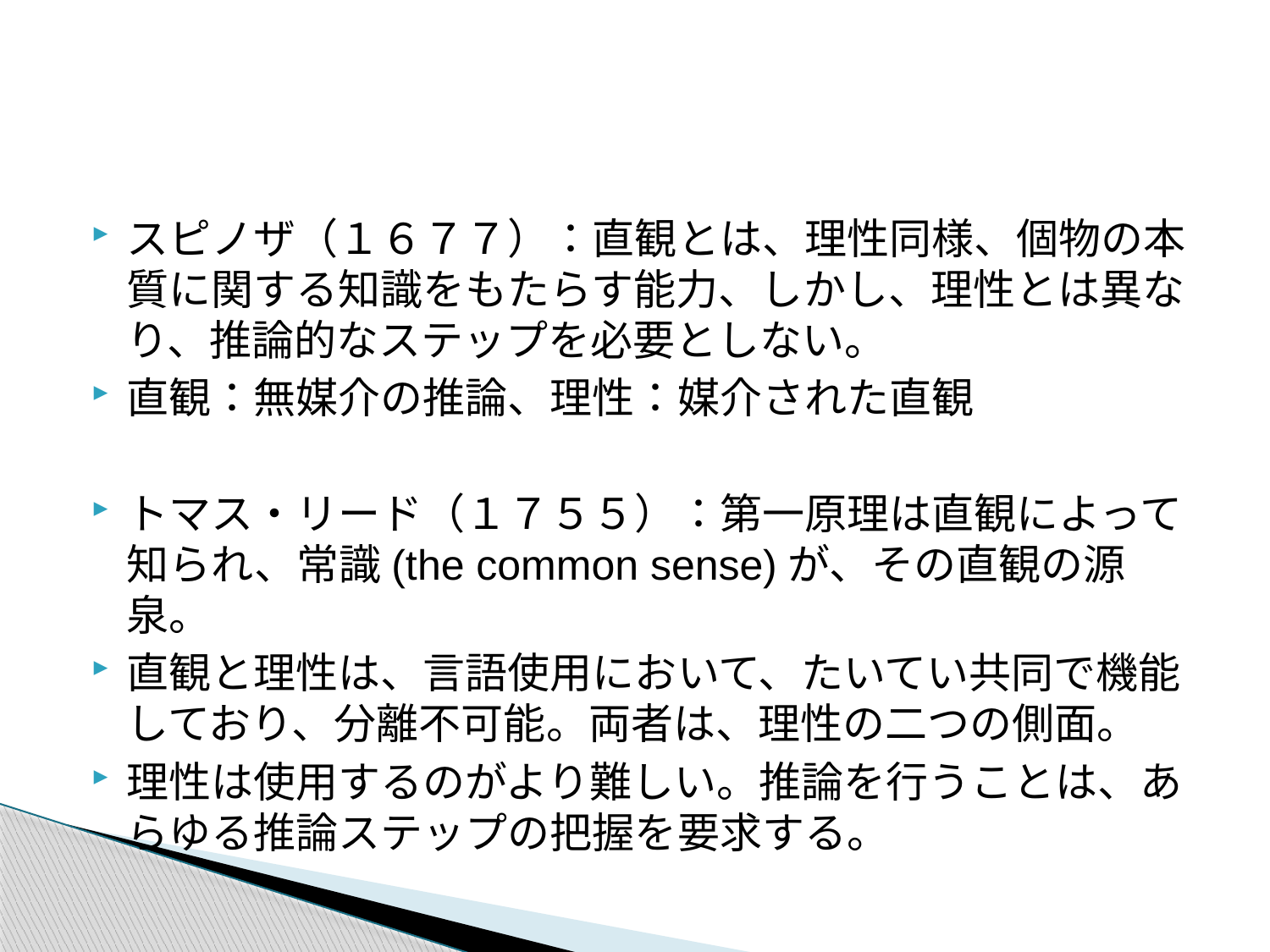

#
スピノザ（１６７７）：直観とは、理性同様、個物の本質に関する知識をもたらす能力、しかし、理性とは異なり、推論的なステップを必要としない。
直観：無媒介の推論、理性：媒介された直観

トマス・リード（１７５５）：第一原理は直観によって知られ、常識(the common sense)が、その直観の源泉。
直観と理性は、言語使用において、たいてい共同で機能しており、分離不可能。両者は、理性の二つの側面。
理性は使用するのがより難しい。推論を行うことは、あらゆる推論ステップの把握を要求する。